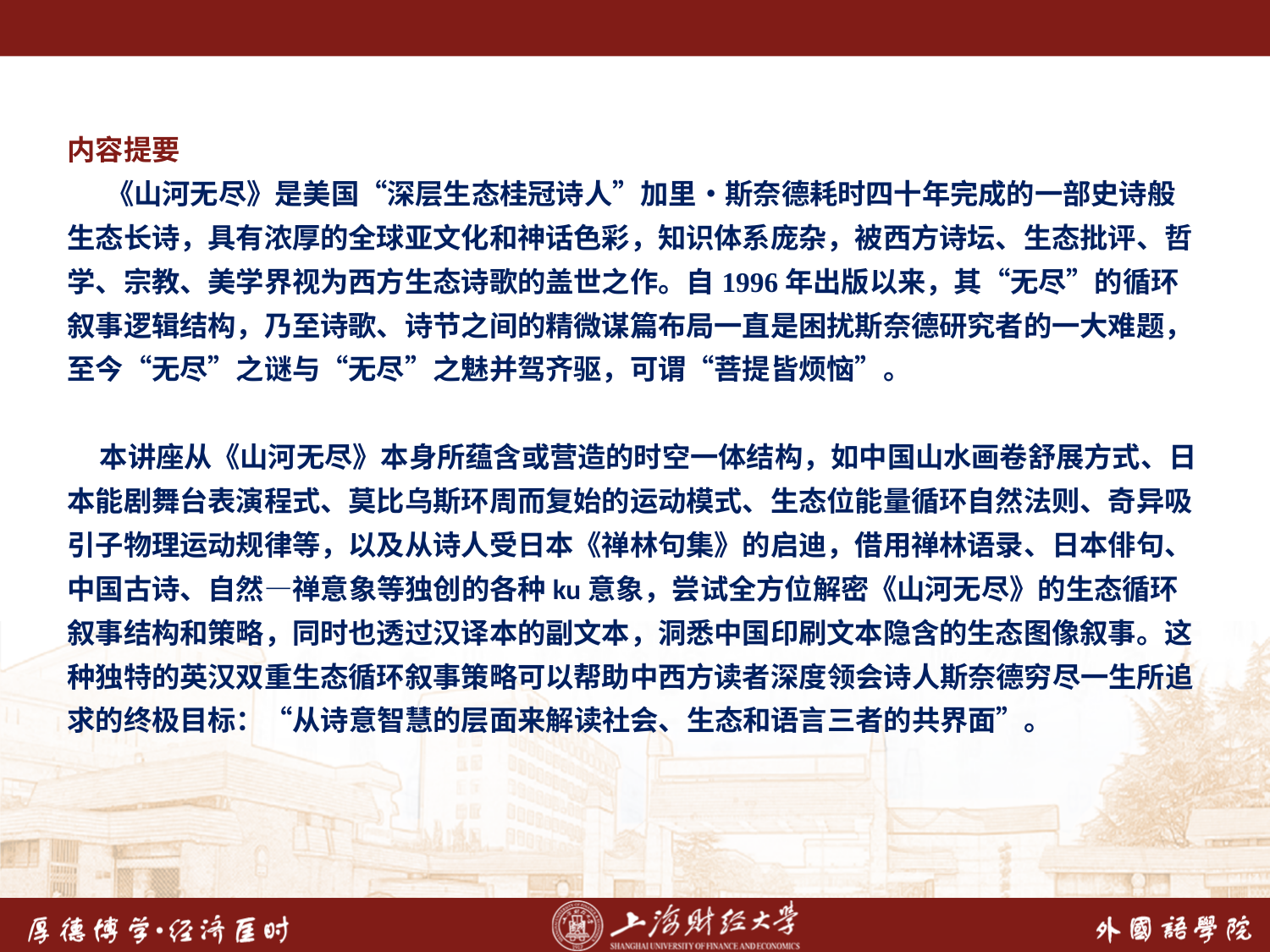

内容提要
     《山河无尽》是美国“深层生态桂冠诗人”加里•斯奈德耗时四十年完成的一部史诗般生态长诗，具有浓厚的全球亚文化和神话色彩，知识体系庞杂，被西方诗坛、生态批评、哲学、宗教、美学界视为西方生态诗歌的盖世之作。自1996年出版以来，其“无尽”的循环叙事逻辑结构，乃至诗歌、诗节之间的精微谋篇布局一直是困扰斯奈德研究者的一大难题，至今“无尽”之谜与“无尽”之魅并驾齐驱，可谓“菩提皆烦恼”。

    本讲座从《山河无尽》本身所蕴含或营造的时空一体结构，如中国山水画卷舒展方式、日本能剧舞台表演程式、莫比乌斯环周而复始的运动模式、生态位能量循环自然法则、奇异吸引子物理运动规律等，以及从诗人受日本《禅林句集》的启迪，借用禅林语录、日本俳句、中国古诗、自然—禅意象等独创的各种ku意象，尝试全方位解密《山河无尽》的生态循环叙事结构和策略，同时也透过汉译本的副文本，洞悉中国印刷文本隐含的生态图像叙事。这种独特的英汉双重生态循环叙事策略可以帮助中西方读者深度领会诗人斯奈德穷尽一生所追求的终极目标：“从诗意智慧的层面来解读社会、生态和语言三者的共界面”。